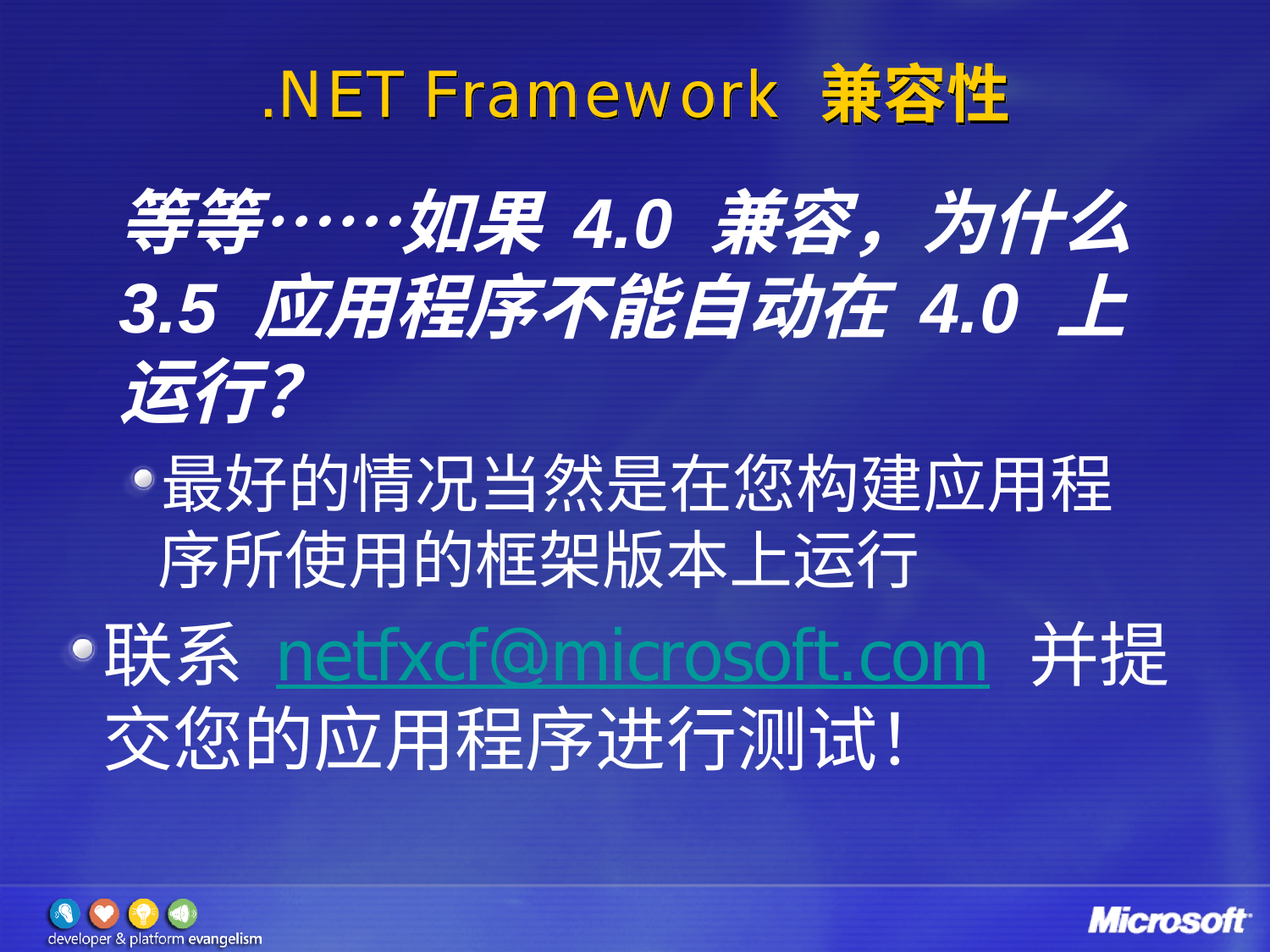

# .NET Framework 兼容性
等等……如果 4.0 兼容，为什么 3.5 应用程序不能自动在 4.0 上运行？
最好的情况当然是在您构建应用程序所使用的框架版本上运行
联系 netfxcf@microsoft.com 并提交您的应用程序进行测试！